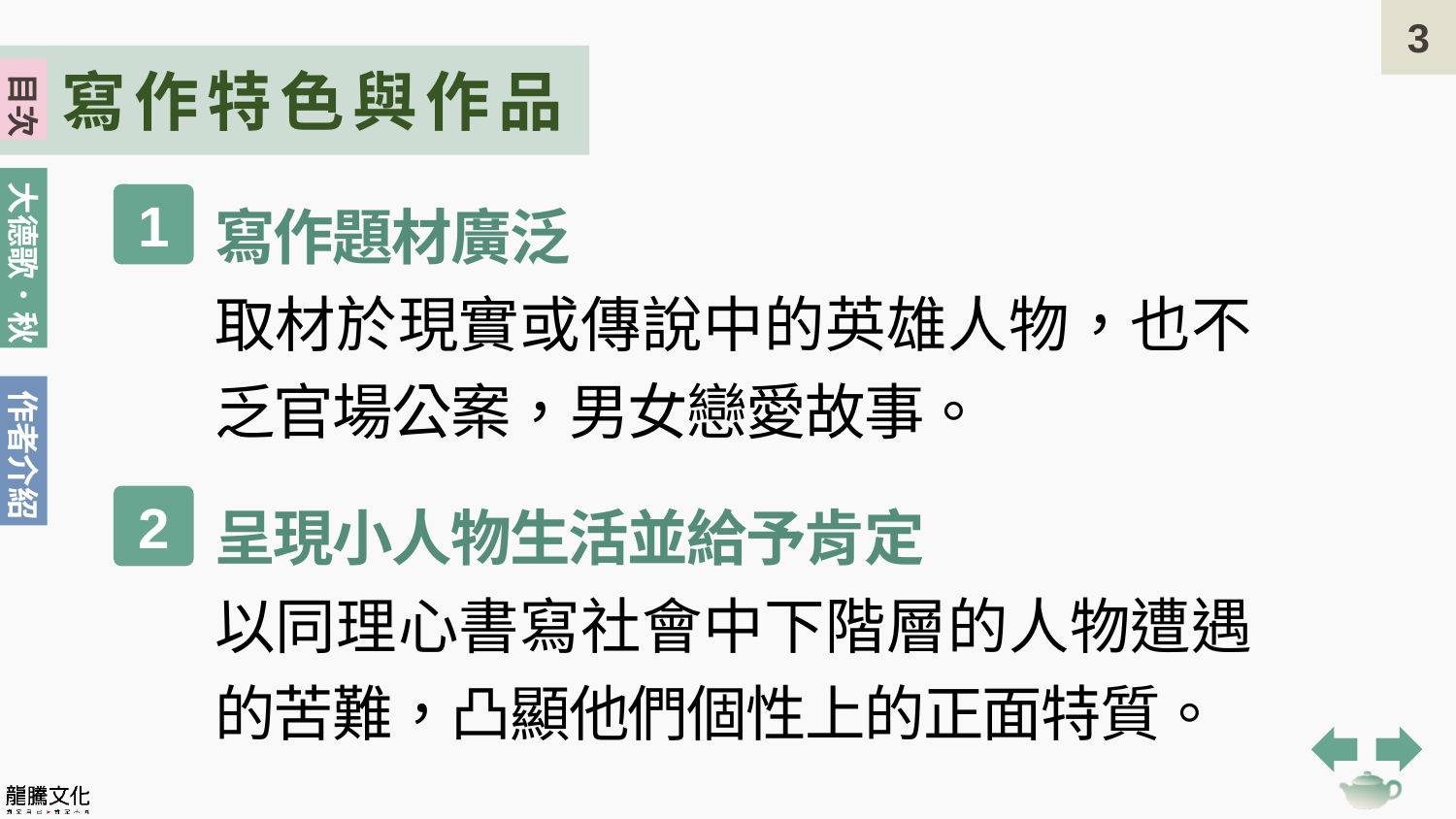

寫作特色與作品
目次
寫作題材廣泛
1
取材於現實或傳說中的英雄人物，也不乏官場公案，男女戀愛故事。
呈現小人物生活並給予肯定
2
以同理心書寫社會中下階層的人物遭遇的苦難，凸顯他們個性上的正面特質。